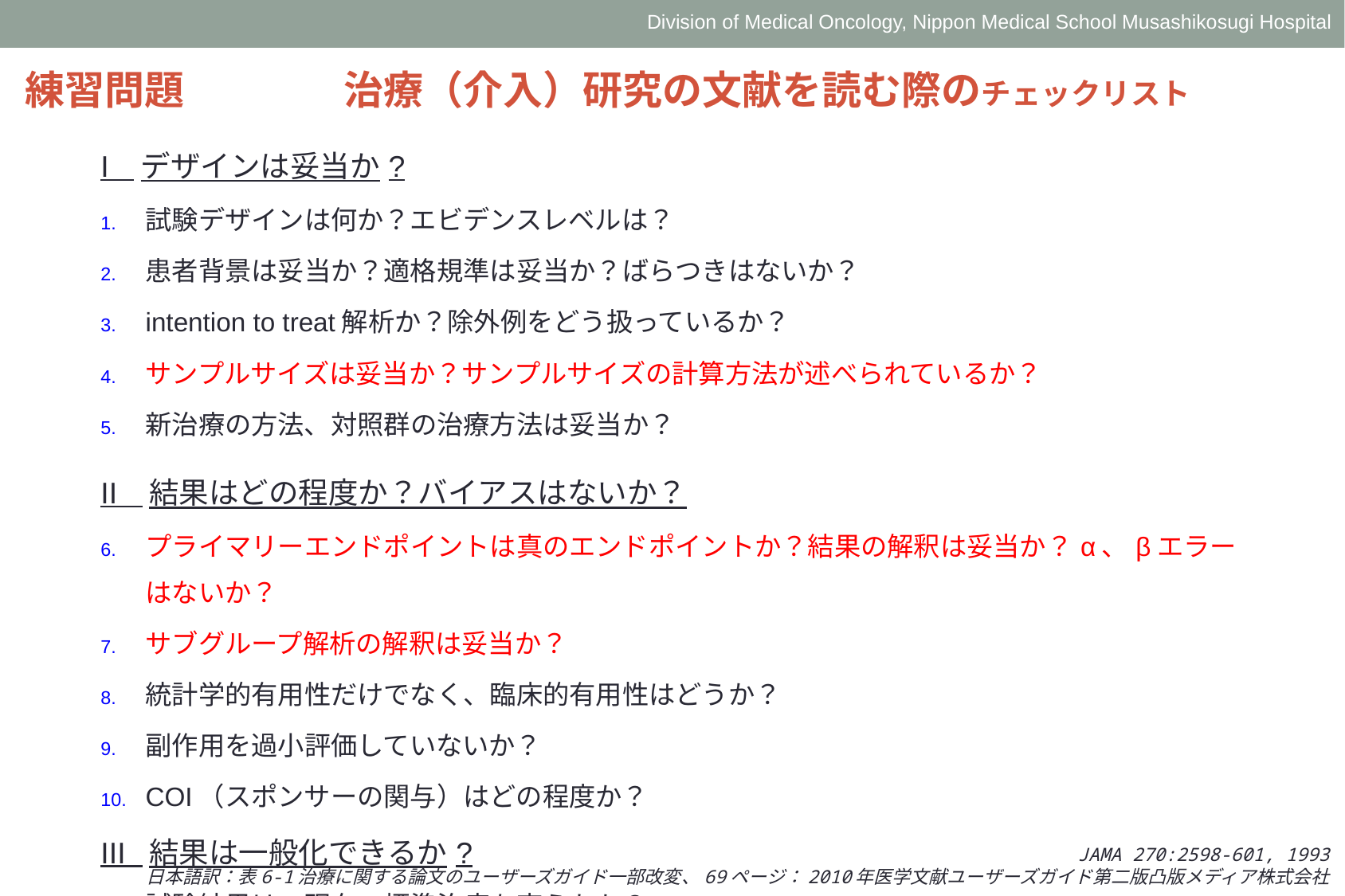

Division of Medical Oncology, Nippon Medical School Musashikosugi Hospital
練習問題　　　　治療（介入）研究の文献を読む際のチェックリスト
| I デザインは妥当か? 試験デザインは何か？エビデンスレベルは？ 患者背景は妥当か？適格規準は妥当か？ばらつきはないか？ intention to treat解析か？除外例をどう扱っているか？ サンプルサイズは妥当か？サンプルサイズの計算方法が述べられているか？ 新治療の方法、対照群の治療方法は妥当か？ II 結果はどの程度か？バイアスはないか？ プライマリーエンドポイントは真のエンドポイントか？結果の解釈は妥当か？α、βエラーはないか？ サブグループ解析の解釈は妥当か？ 統計学的有用性だけでなく、臨床的有用性はどうか？ 副作用を過小評価していないか？ COI（スポンサーの関与）はどの程度か？ III 結果は一般化できるか? 試験結果は、現在の標準治療を変えたか？ 結果を自分の患者の診療に適用できるか?できるとしたらどのような患者か？ |
| --- |
JAMA 270:2598-601, 1993
日本語訳：表6-1治療に関する論文のユーザーズガイド一部改変、69ページ：2010年医学文献ユーザーズガイド第二版凸版メディア株式会社